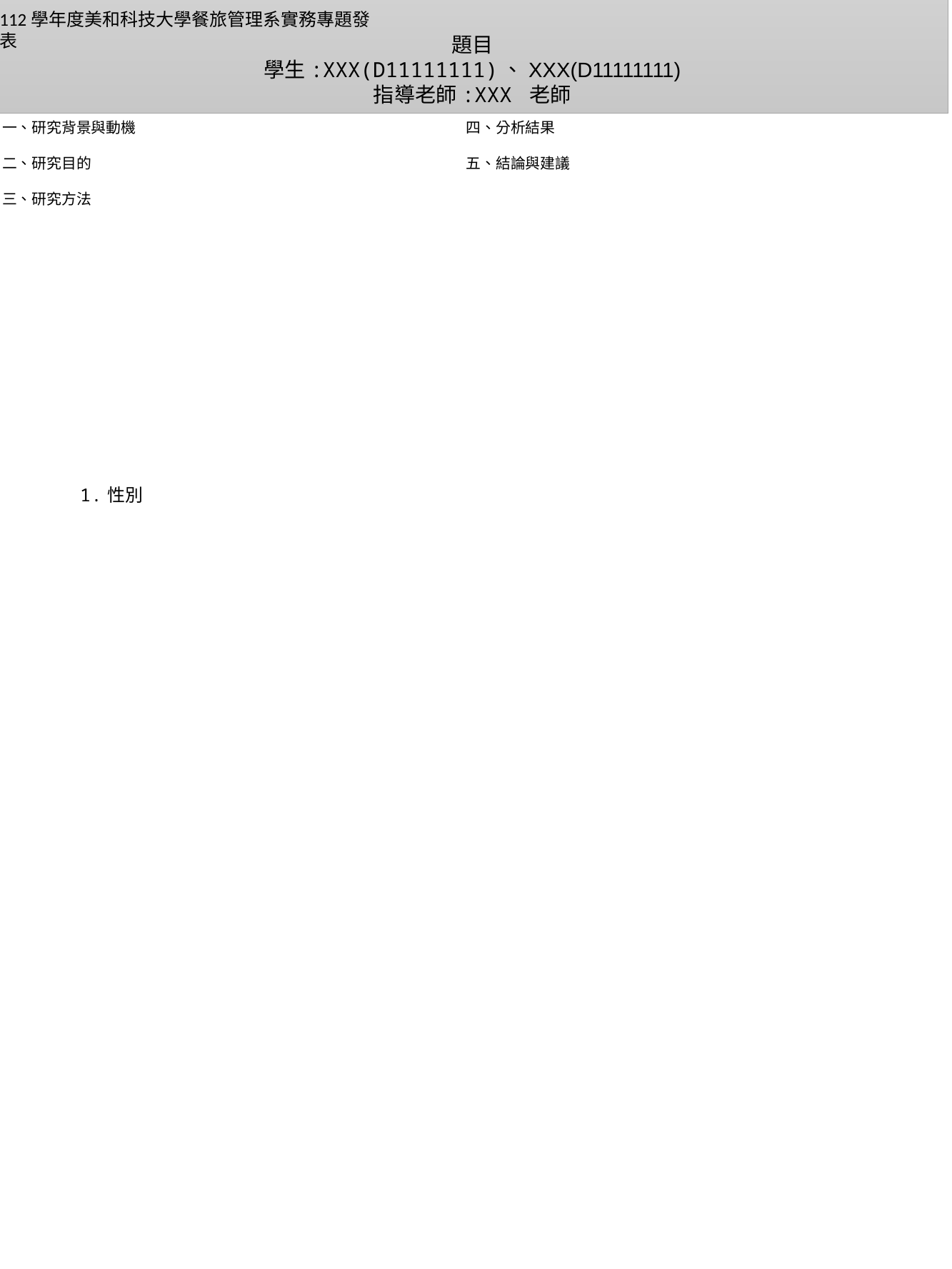

題目
學生:XXX(D11111111)、XXX(D11111111)
指導老師:XXX 老師
112學年度美和科技大學餐旅管理系實務專題發表
一、研究背景與動機

二、研究目的

三、研究方法
四、分析結果

五、結論與建議

[unsupported chart]